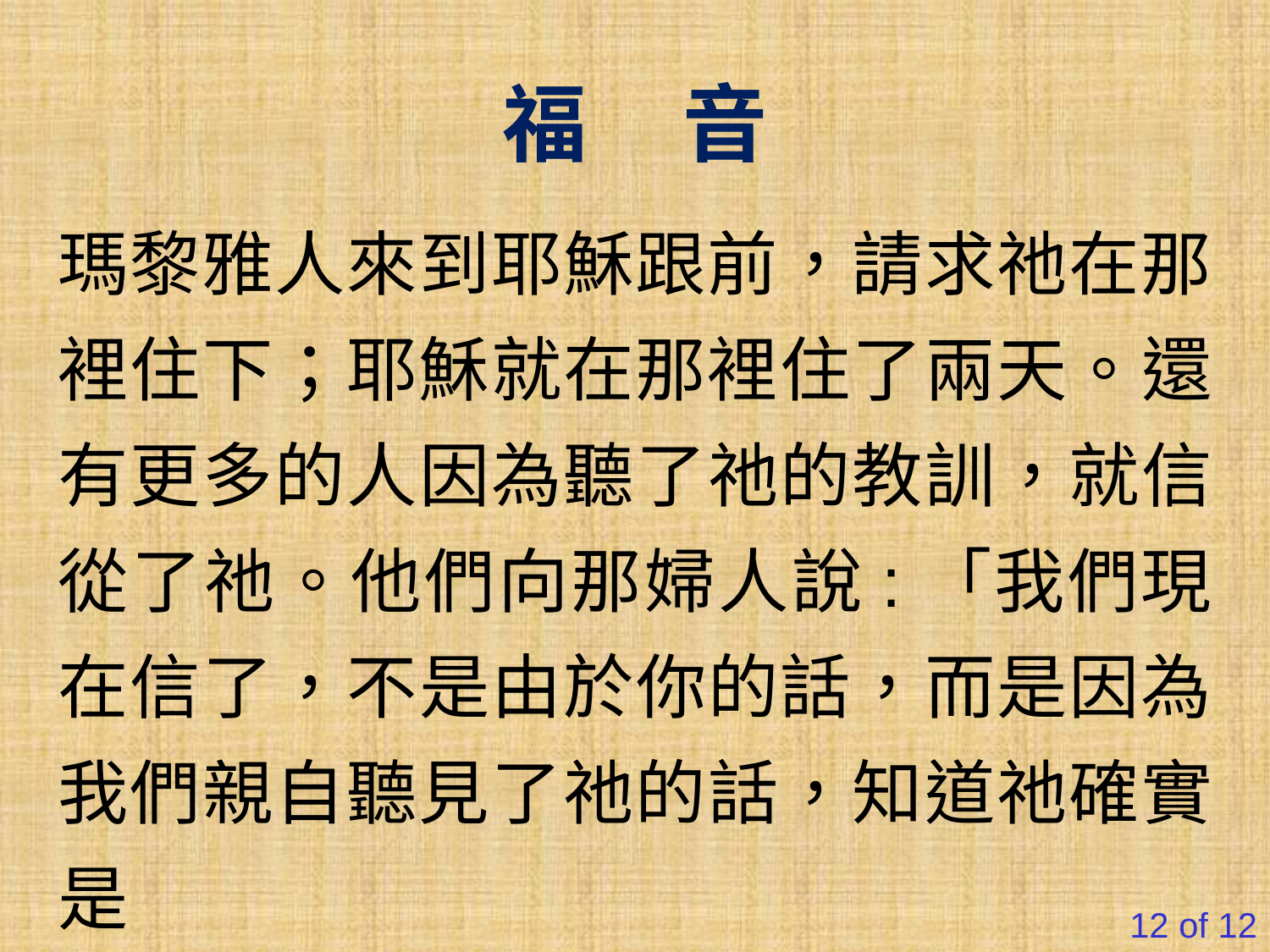

福     音

瑪黎雅人來到耶穌跟前，請求祂在那裡住下；耶穌就在那裡住了兩天。還有更多的人因為聽了祂的教訓，就信從了祂。他們向那婦人說:「我們現在信了，不是由於你的話，而是因為我們親自聽見了祂的話，知道祂確實是
世界的救主。」
12 of 12